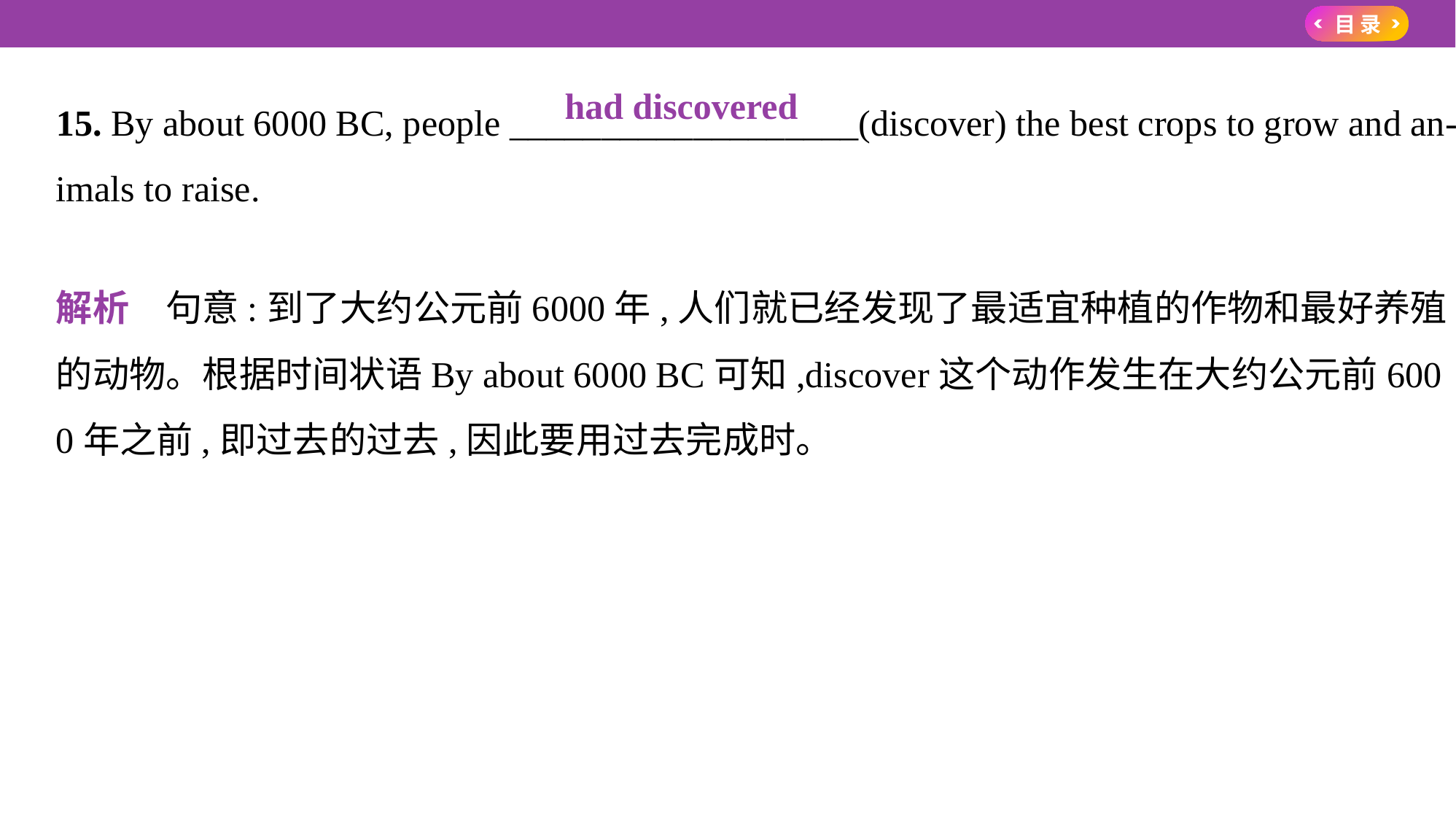

15. By about 6000 BC, people ___________________(discover) the best crops to grow and an-
imals to raise.

解析　句意:到了大约公元前6000年,人们就已经发现了最适宜种植的作物和最好养殖
的动物。根据时间状语By about 6000 BC可知,discover这个动作发生在大约公元前600
0年之前,即过去的过去,因此要用过去完成时。
　had discovered